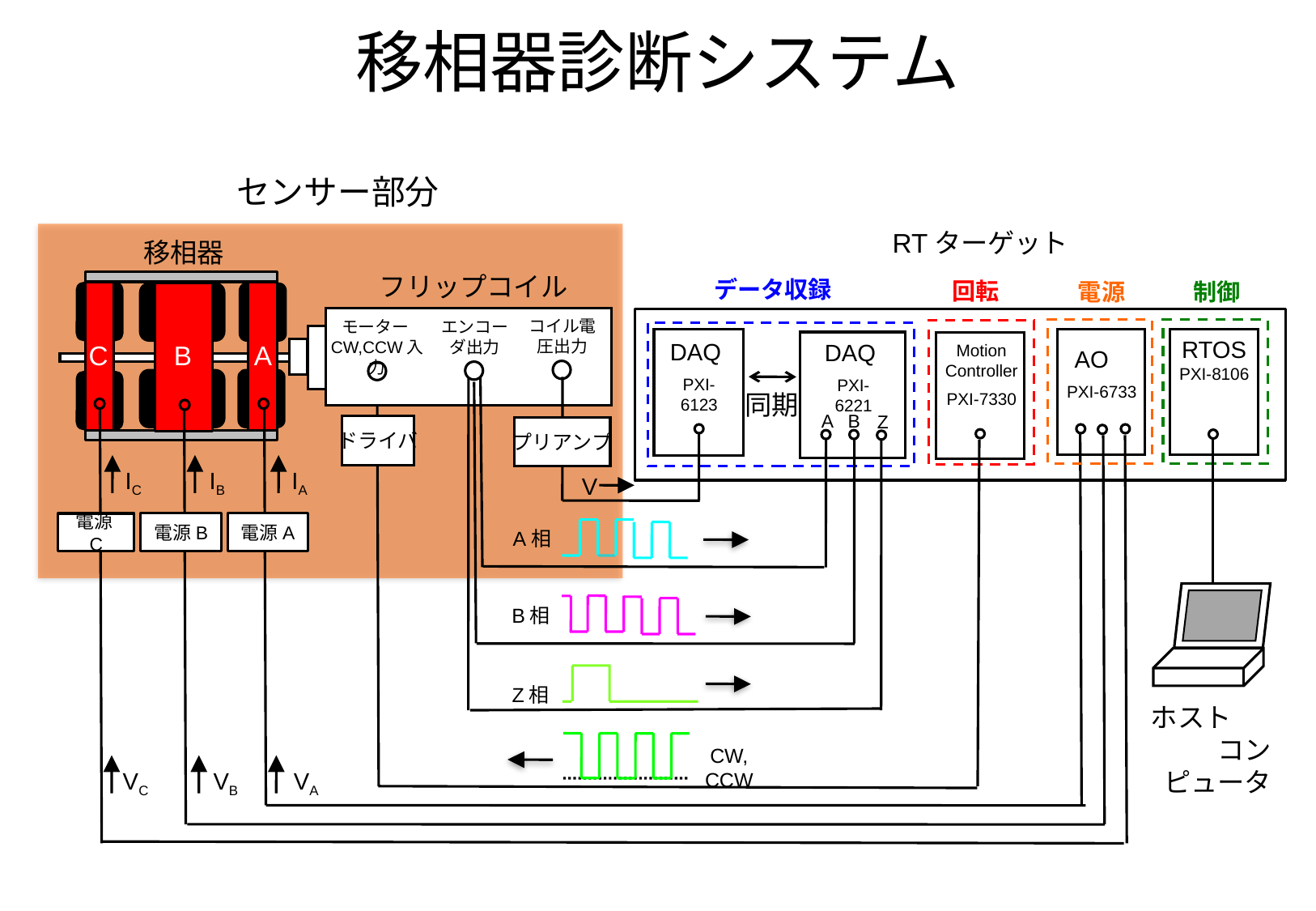

# 移相器診断システム
センサー部分
RTターゲット

移相器
フリップコイル
データ収録
回転
電源
制御

A
C
B

コイル電圧出力
エンコーダ出力
モーターCW,CCW入力

RTOS PXI-8106

DAQ
PXI-6123
DAQ
PXI-6221

Motion Controller
PXI-7330
AO
PXI-6733

同期
A
B
Z
ドライバ
プリアンプ

IC
IB
IA
V

電源B
電源A
電源C

A相

B相

Z相
ホスト　　　　コンピュータ

CW, CCW

VC
VB
VA